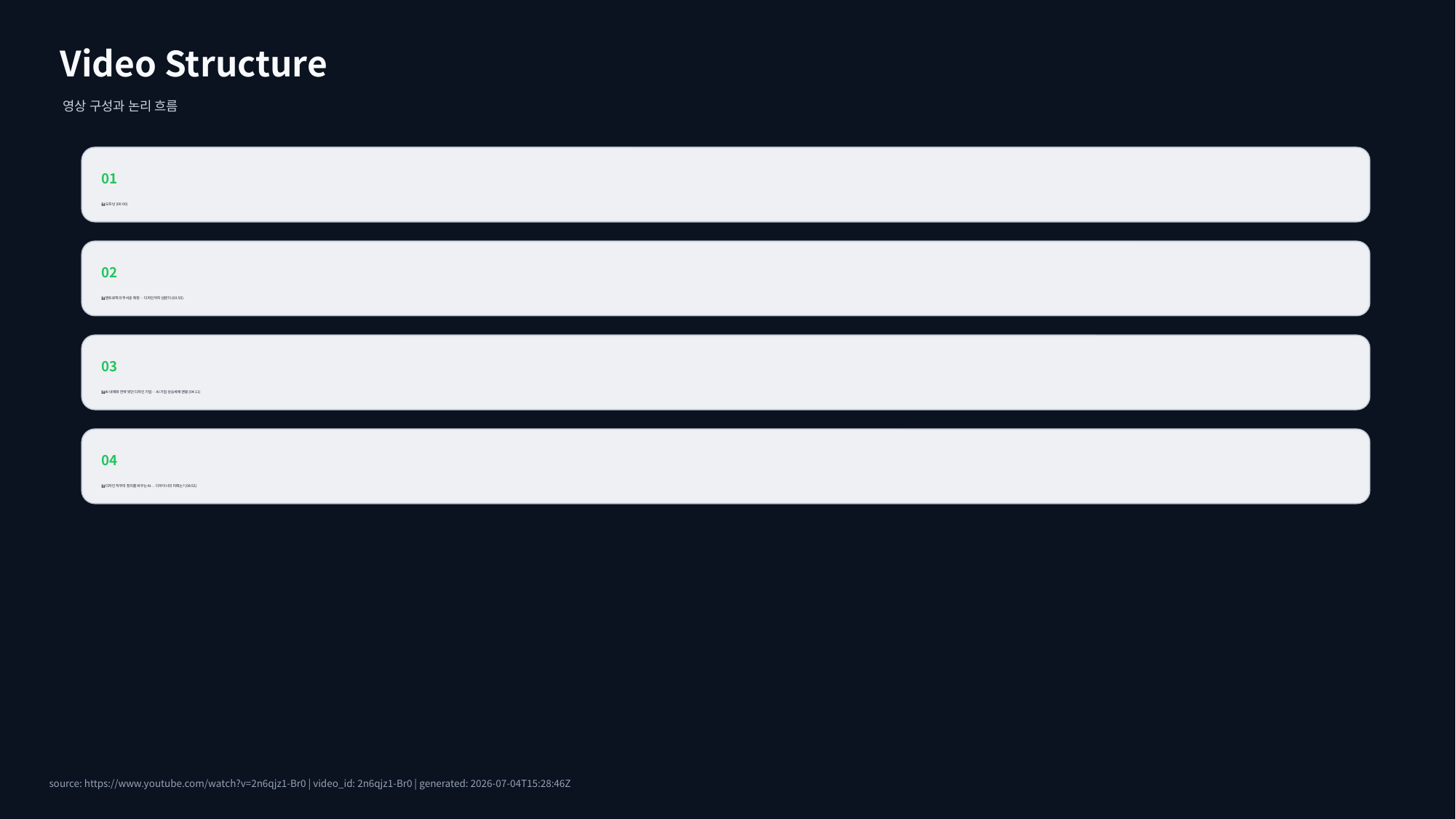

Video Structure
영상 구성과 논리 흐름

01
📊오프닝 (00:00)

02
📊앤트로픽의 무서운 확장… 디자인까지 넘본다 (00:55)

03
📊AI 내재화 전략 썼던 디자인 기업… AI 기업 상승세에 멘붕 (04:11)

04
📊디자인 직무의 정의를 바꾸는 AI… 디자이너의 미래는? (08:52)
source: https://www.youtube.com/watch?v=2n6qjz1-Br0 | video_id: 2n6qjz1-Br0 | generated: 2026-07-04T15:28:46Z